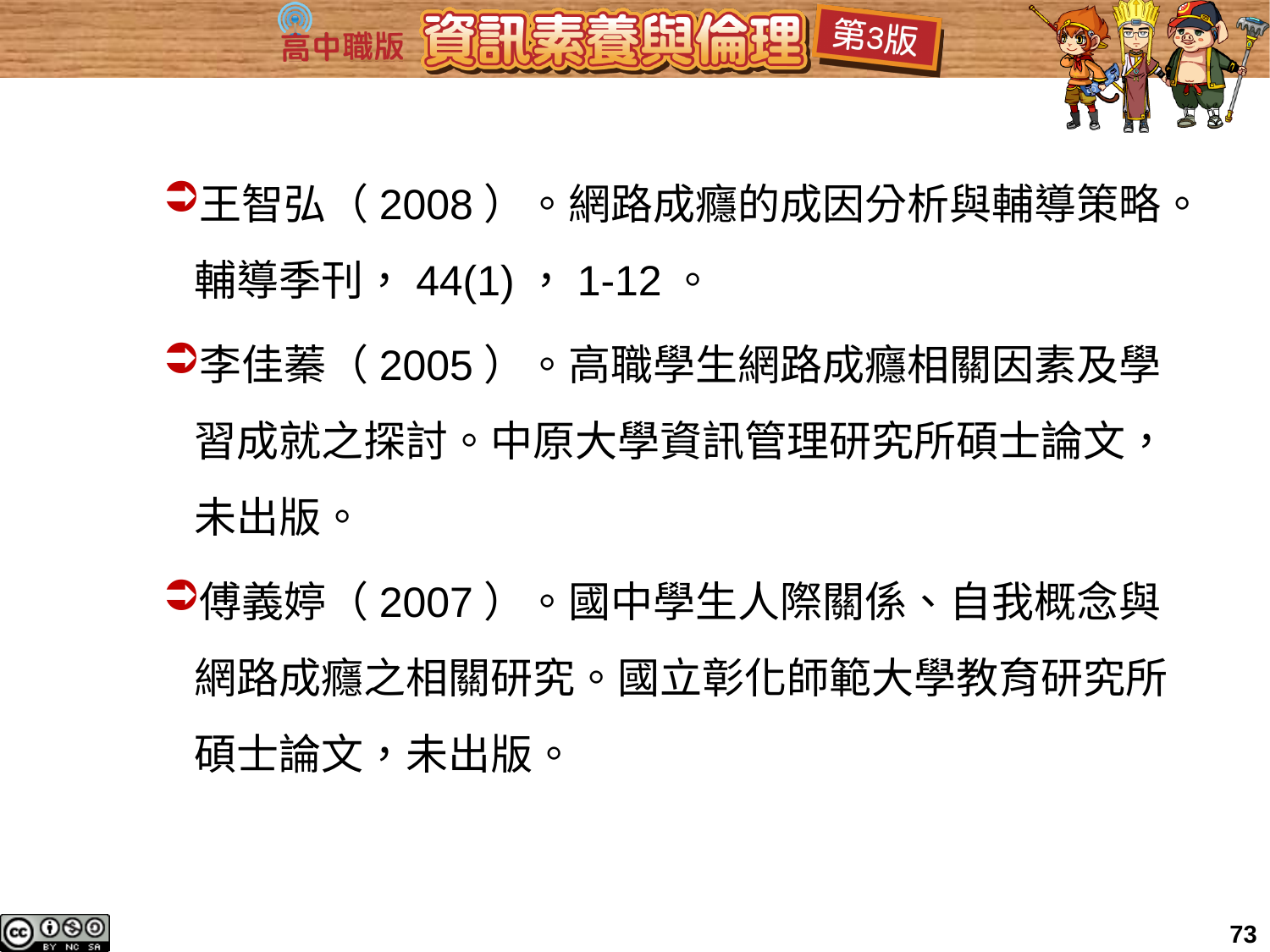

王智弘（2008）。網路成癮的成因分析與輔導策略。輔導季刊，44(1)，1-12。
李佳蓁（2005）。高職學生網路成癮相關因素及學習成就之探討。中原大學資訊管理研究所碩士論文，未出版。
傅義婷（2007）。國中學生人際關係、自我概念與網路成癮之相關研究。國立彰化師範大學教育研究所碩士論文，未出版。
73